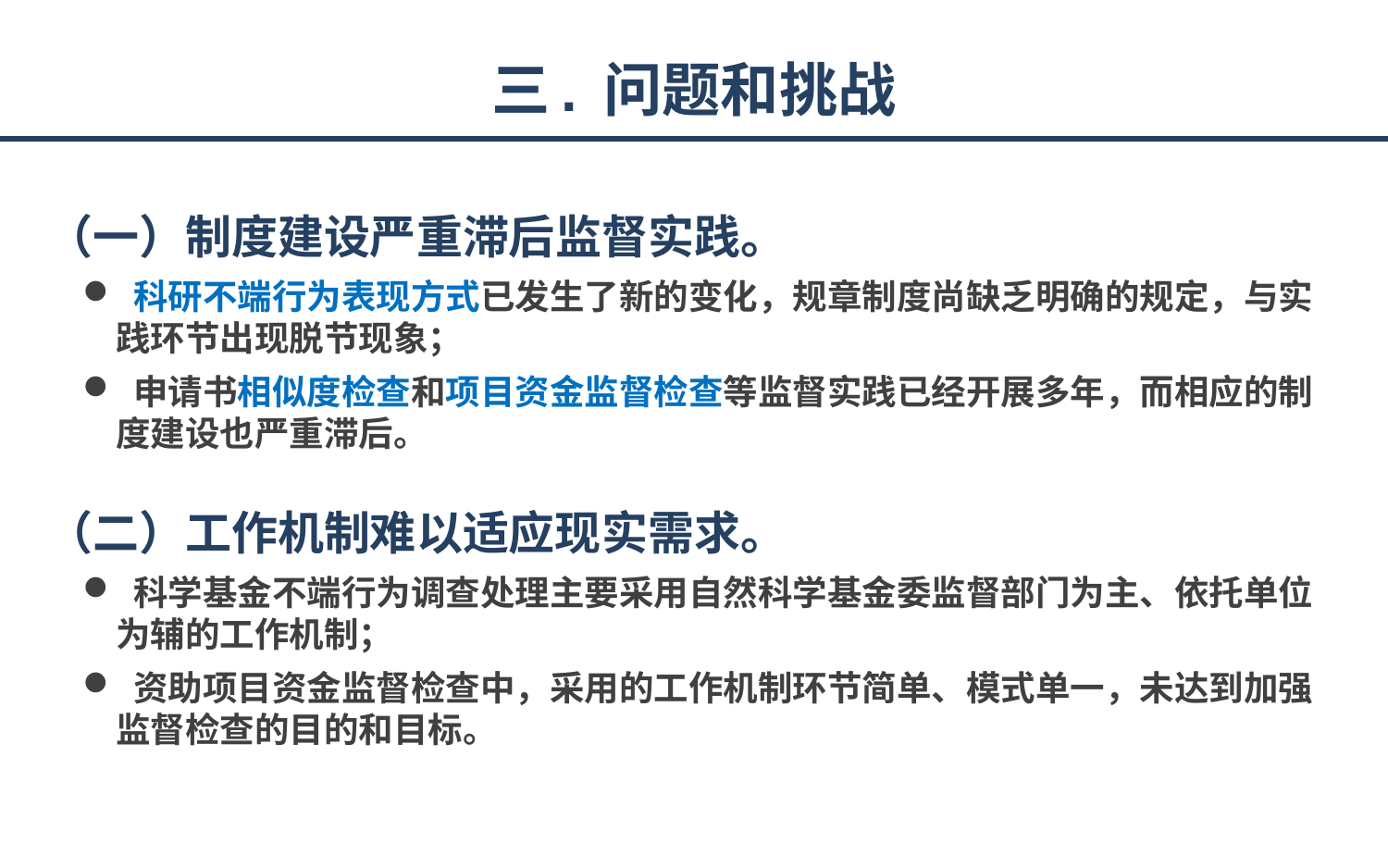

# 三. 问题和挑战
（一）制度建设严重滞后监督实践。
 科研不端行为表现方式已发生了新的变化，规章制度尚缺乏明确的规定，与实践环节出现脱节现象；
 申请书相似度检查和项目资金监督检查等监督实践已经开展多年，而相应的制度建设也严重滞后。
（二）工作机制难以适应现实需求。
 科学基金不端行为调查处理主要采用自然科学基金委监督部门为主、依托单位为辅的工作机制；
 资助项目资金监督检查中，采用的工作机制环节简单、模式单一，未达到加强监督检查的目的和目标。